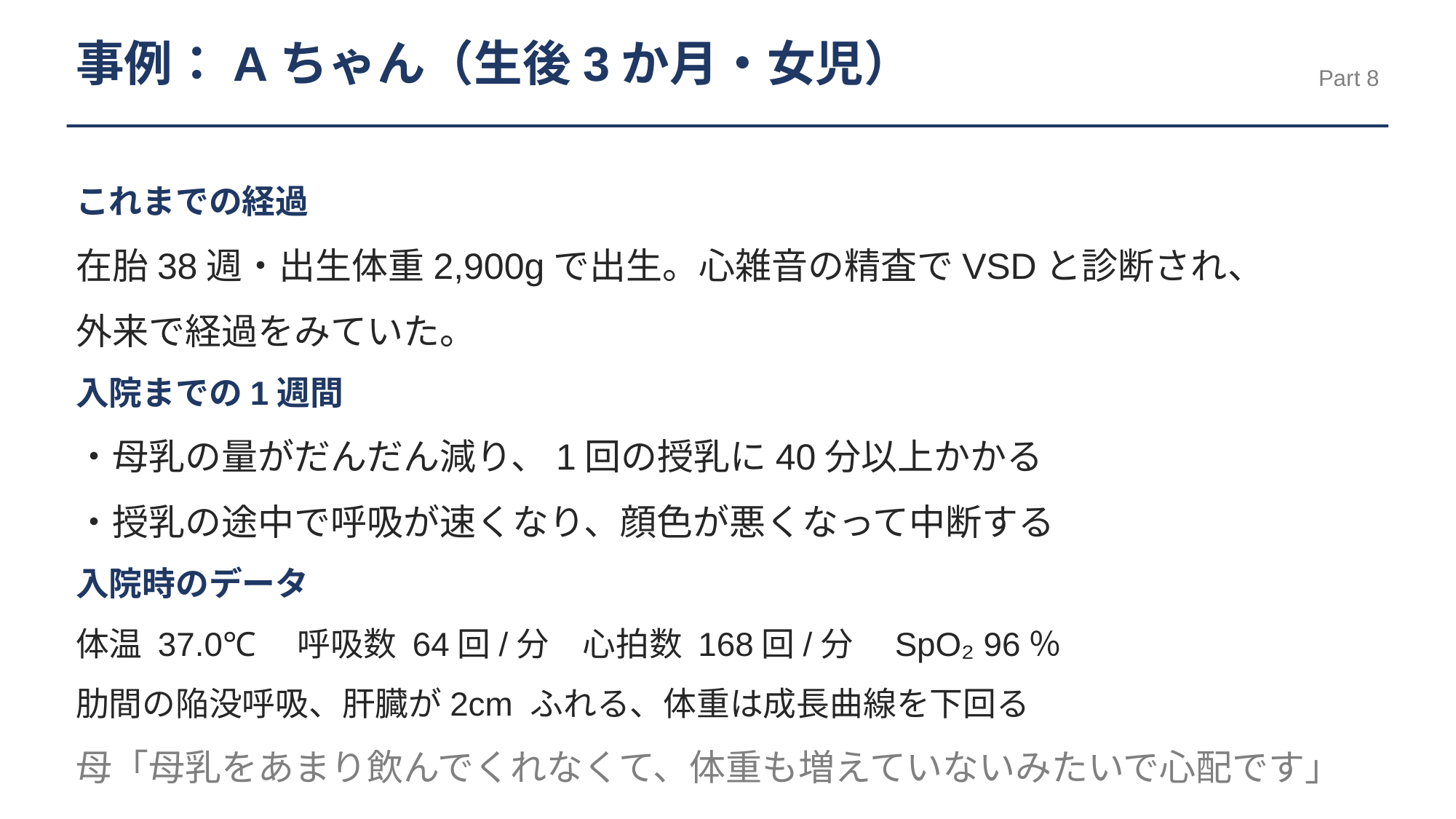

事例：Aちゃん（生後3か月・女児）
Part 8

これまでの経過
在胎38週・出生体重2,900gで出生。心雑音の精査でVSDと診断され、
外来で経過をみていた。
入院までの1週間
・母乳の量がだんだん減り、1回の授乳に40分以上かかる
・授乳の途中で呼吸が速くなり、顔色が悪くなって中断する
入院時のデータ
体温 37.0℃　呼吸数 64回/分　心拍数 168回/分　SpO₂ 96％
肋間の陥没呼吸、肝臓が2cm ふれる、体重は成長曲線を下回る
母「母乳をあまり飲んでくれなくて、体重も増えていないみたいで心配です」